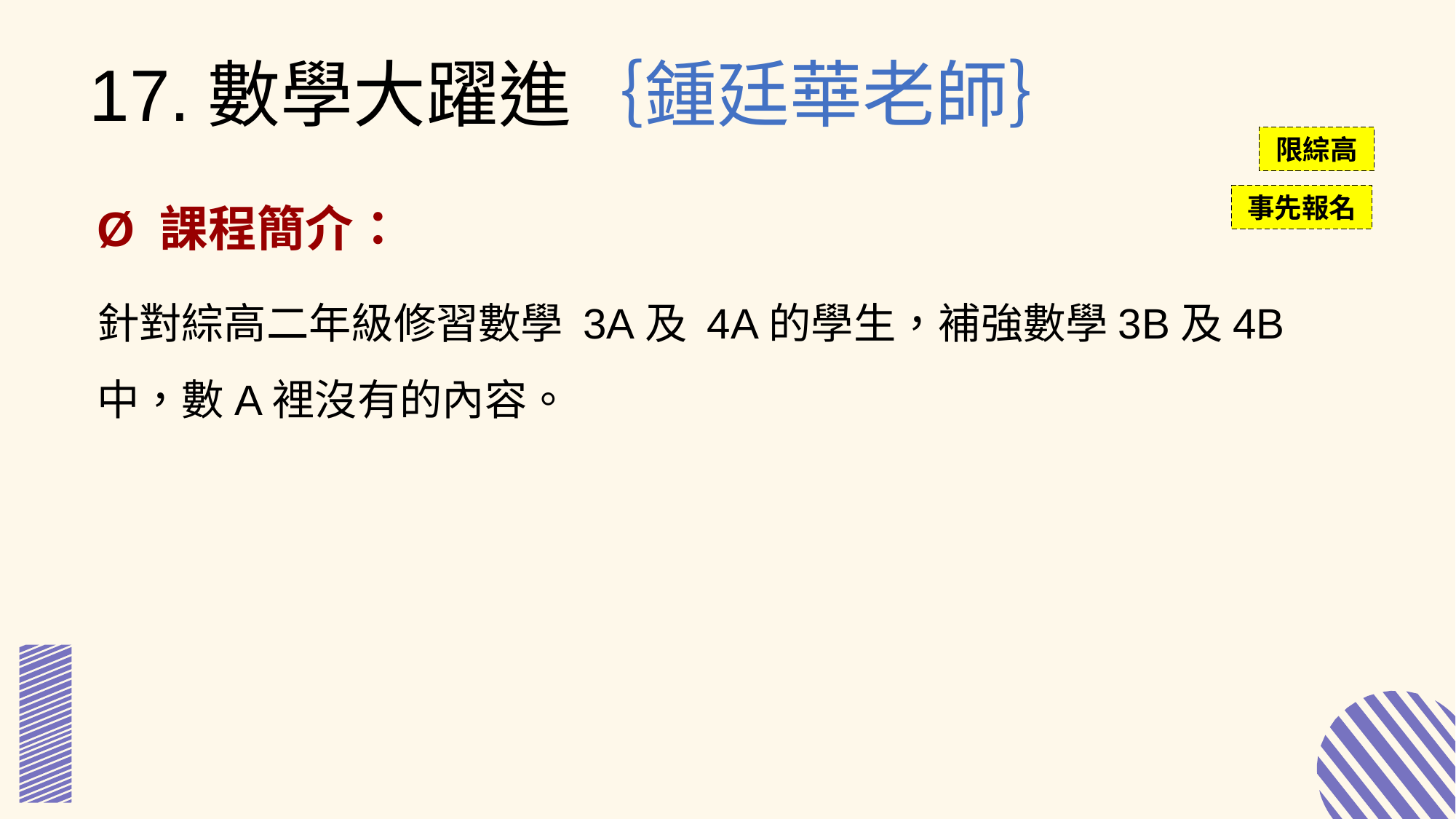

17.數學大躍進｛鍾廷華老師｝
限綜高
Ø 課程簡介：
針對綜高二年級修習數學 3A及 4A的學生，補強數學3B及4B中，數A裡沒有的內容。

事先報名